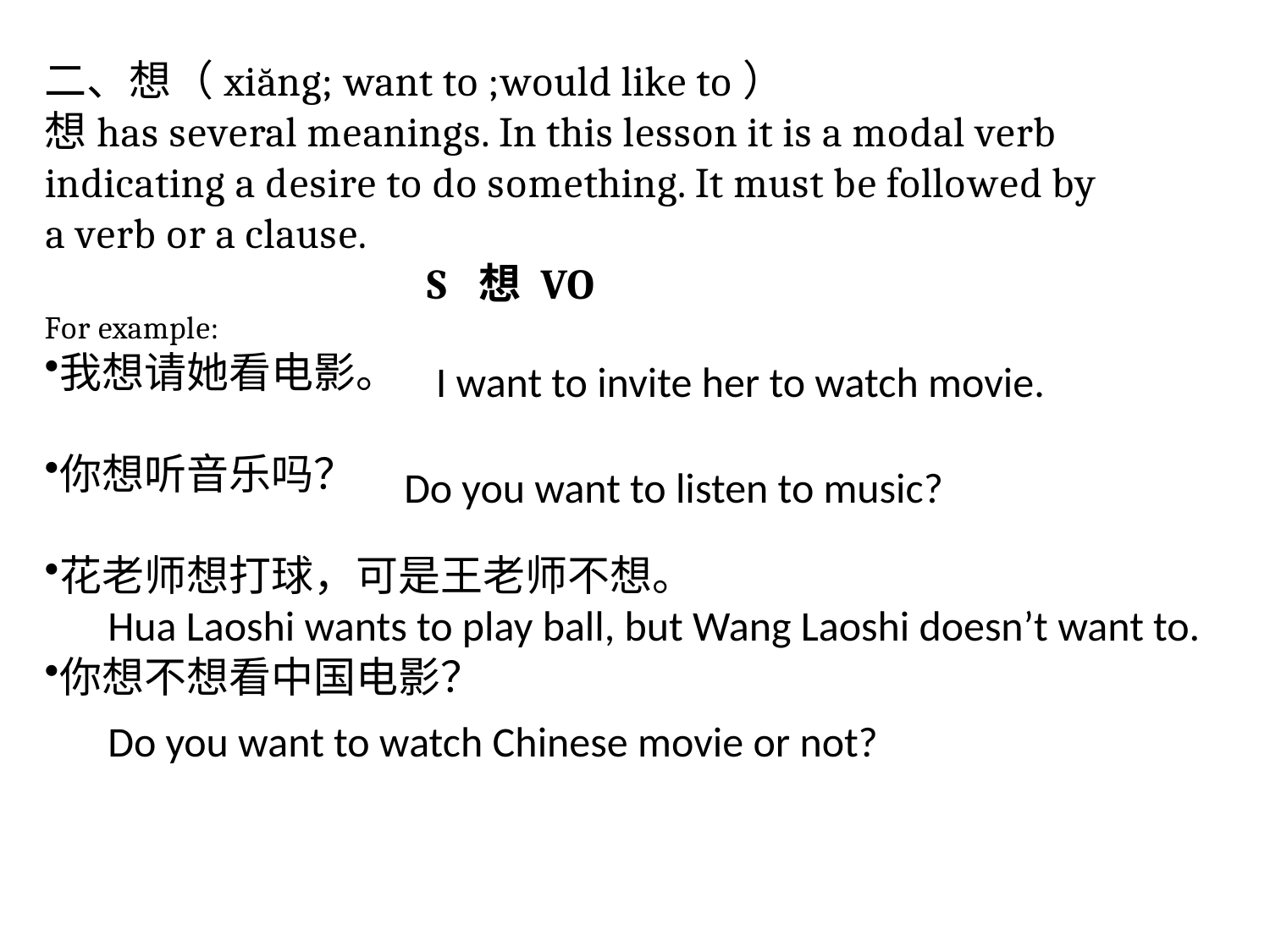

二、想（xiăng; want to ;would like to）
想has several meanings. In this lesson it is a modal verb
indicating a desire to do something. It must be followed by
a verb or a clause.
			S  想 VO
For example:
我想请她看电影。

你想听音乐吗？

花老师想打球，可是王老师不想。

你想不想看中国电影？
I want to invite her to watch movie.
Do you want to listen to music?
Hua Laoshi wants to play ball, but Wang Laoshi doesn’t want to.
Do you want to watch Chinese movie or not?